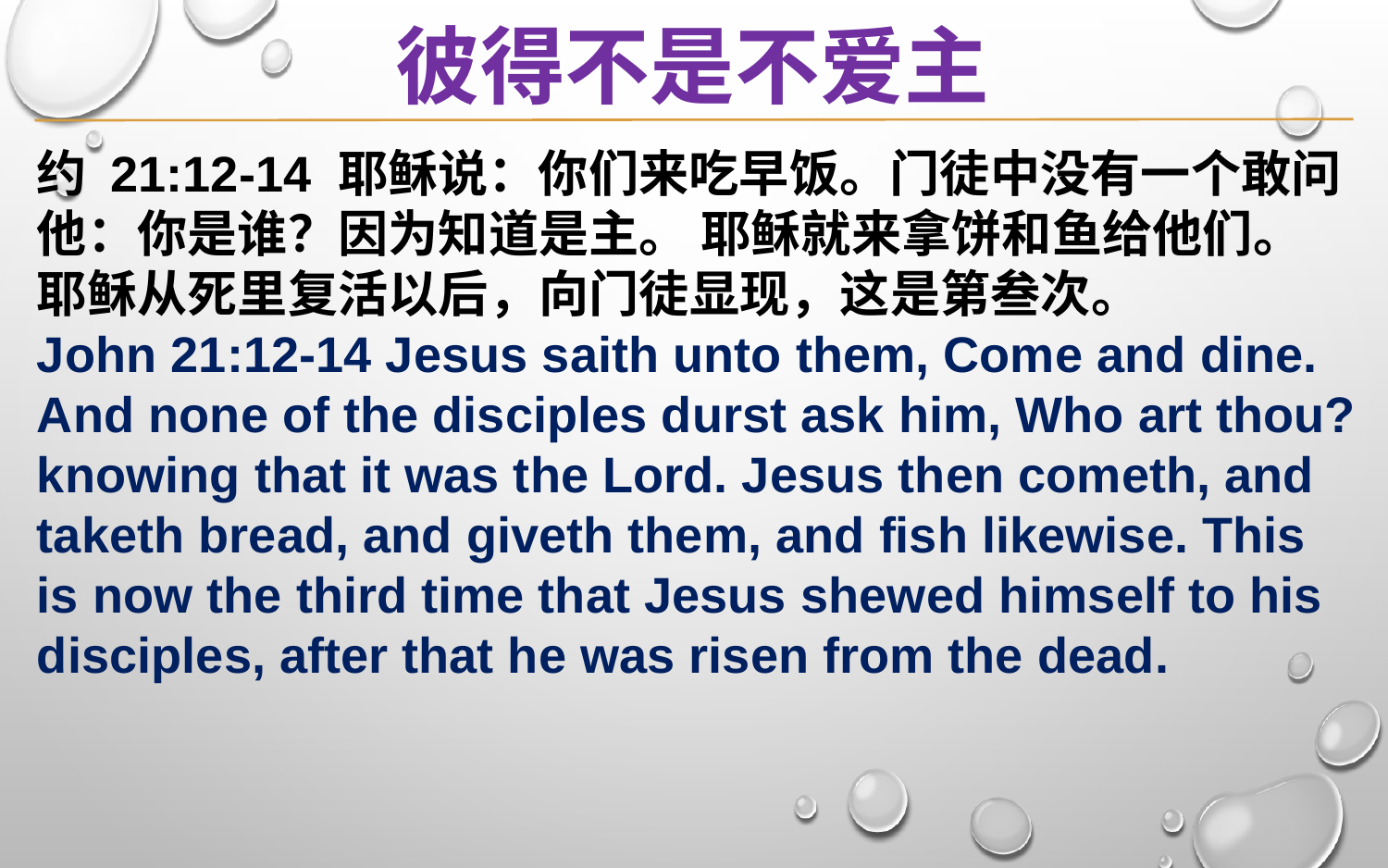

彼得不是不爱主
约 21:12-14 耶稣说：你们来吃早饭。门徒中没有一个敢问他：你是谁？因为知道是主。 耶稣就来拿饼和鱼给他们。 耶稣从死里复活以后，向门徒显现，这是第叁次。
John 21:12-14 Jesus saith unto them, Come and dine. And none of the disciples durst ask him, Who art thou? knowing that it was the Lord. Jesus then cometh, and taketh bread, and giveth them, and fish likewise. This is now the third time that Jesus shewed himself to his disciples, after that he was risen from the dead.